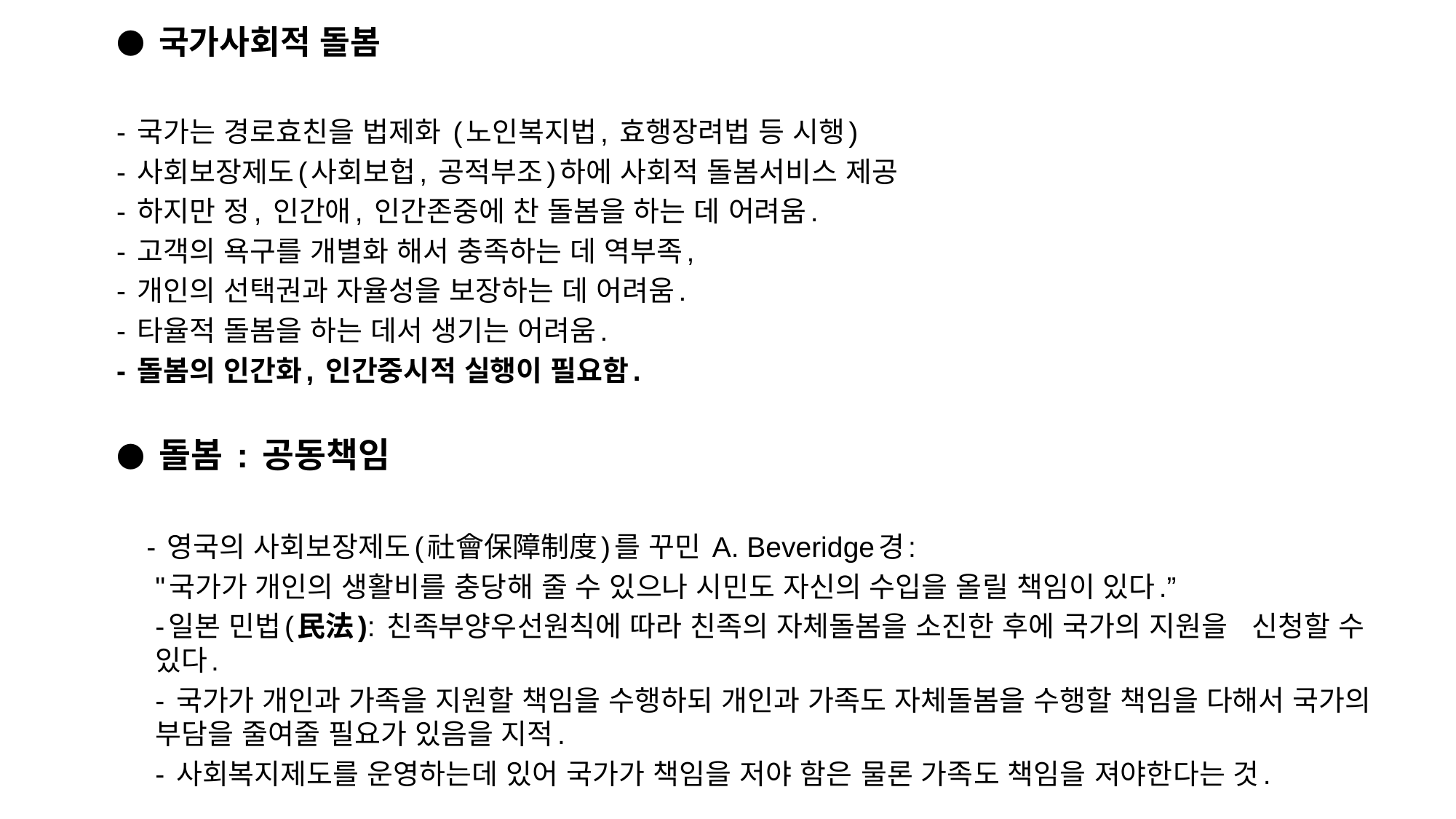

● 국가사회적 돌봄

- 국가는 경로효친을 법제화 (노인복지법, 효행장려법 등 시행)
- 사회보장제도(사회보헙, 공적부조)하에 사회적 돌봄서비스 제공
- 하지만 정, 인간애, 인간존중에 찬 돌봄을 하는 데 어려움.
- 고객의 욕구를 개별화 해서 충족하는 데 역부족,
- 개인의 선택권과 자율성을 보장하는 데 어려움.
- 타율적 돌봄을 하는 데서 생기는 어려움.
- 돌봄의 인간화, 인간중시적 실행이 필요함.

● 돌봄 : 공동책임

    - 영국의 사회보장제도(社會保障制度)를 꾸민 A. Beveridge경:
"국가가 개인의 생활비를 충당해 줄 수 있으나 시민도 자신의 수입을 올릴 책임이 있다.”
-일본 민법(民法): 친족부양우선원칙에 따라 친족의 자체돌봄을 소진한 후에 국가의 지원을   신청할 수 있다.
- 국가가 개인과 가족을 지원할 책임을 수행하되 개인과 가족도 자체돌봄을 수행할 책임을 다해서 국가의 부담을 줄여줄 필요가 있음을 지적.
- 사회복지제도를 운영하는데 있어 국가가 책임을 저야 함은 물론 가족도 책임을 져야한다는 것.